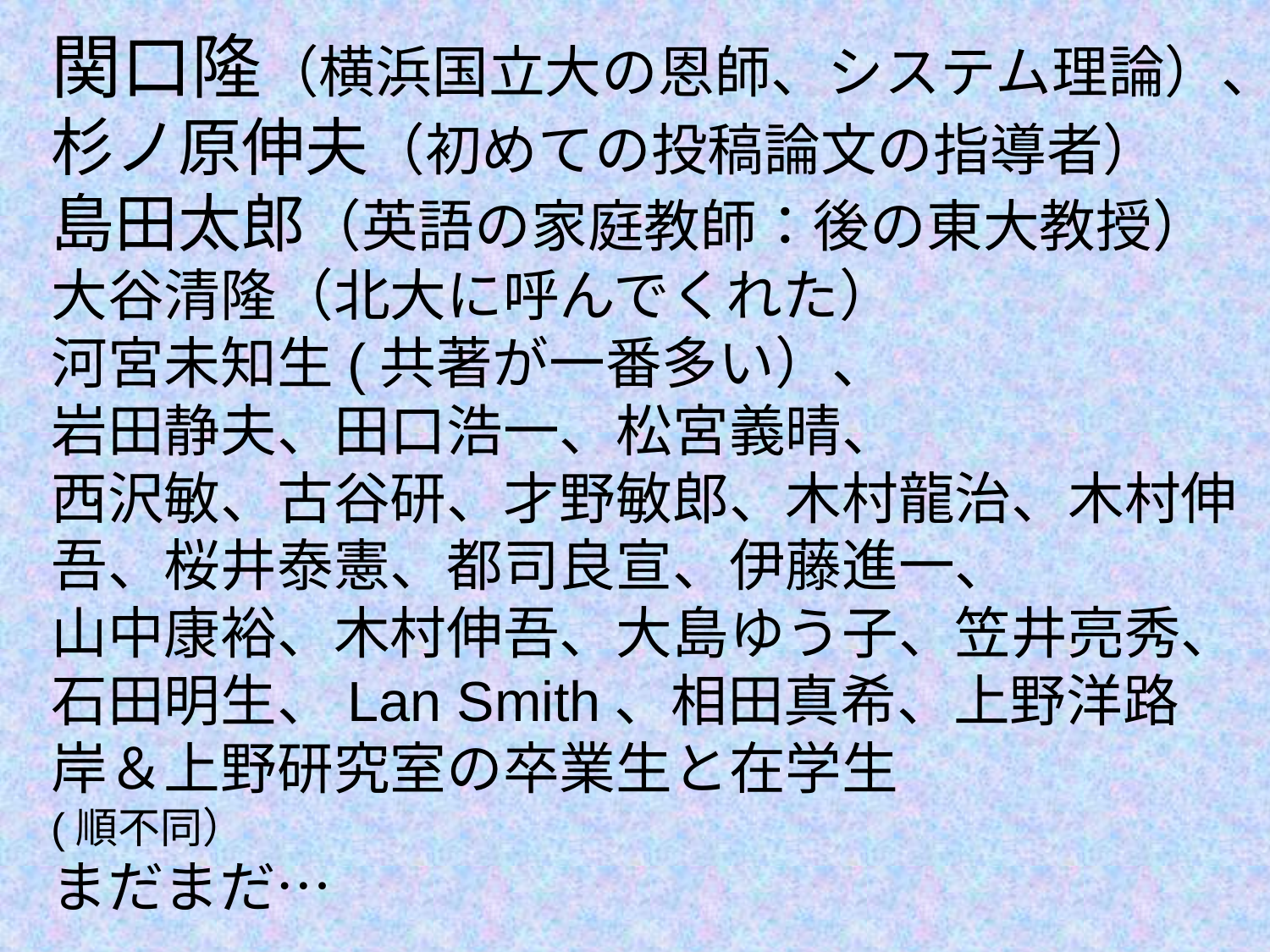

関口隆（横浜国立大の恩師、システム理論）、
杉ノ原伸夫（初めての投稿論文の指導者）
島田太郎（英語の家庭教師：後の東大教授）
大谷清隆（北大に呼んでくれた）
河宮未知生(共著が一番多い）、
岩田静夫、田口浩一、松宮義晴、
西沢敏、古谷研、才野敏郎、木村龍治、木村伸吾、桜井泰憲、都司良宣、伊藤進一、
山中康裕、木村伸吾、大島ゆう子、笠井亮秀、
石田明生、Lan Smith、相田真希、上野洋路
岸＆上野研究室の卒業生と在学生
(順不同）
まだまだ…